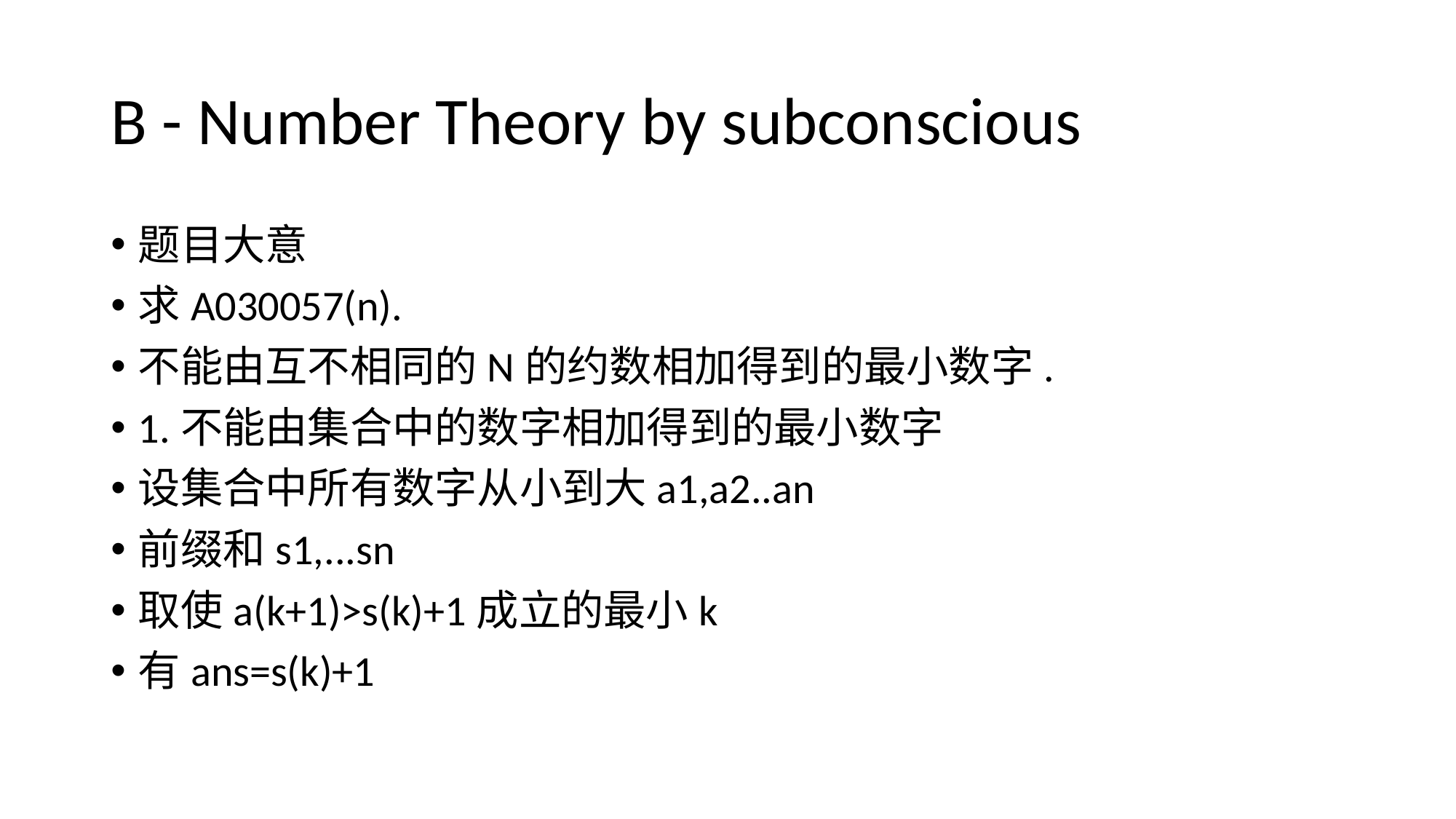

# B - Number Theory by subconscious
题目大意
求A030057(n).
不能由互不相同的N的约数相加得到的最小数字.
1.不能由集合中的数字相加得到的最小数字
设集合中所有数字从小到大a1,a2..an
前缀和s1,...sn
取使a(k+1)>s(k)+1成立的最小k
有ans=s(k)+1